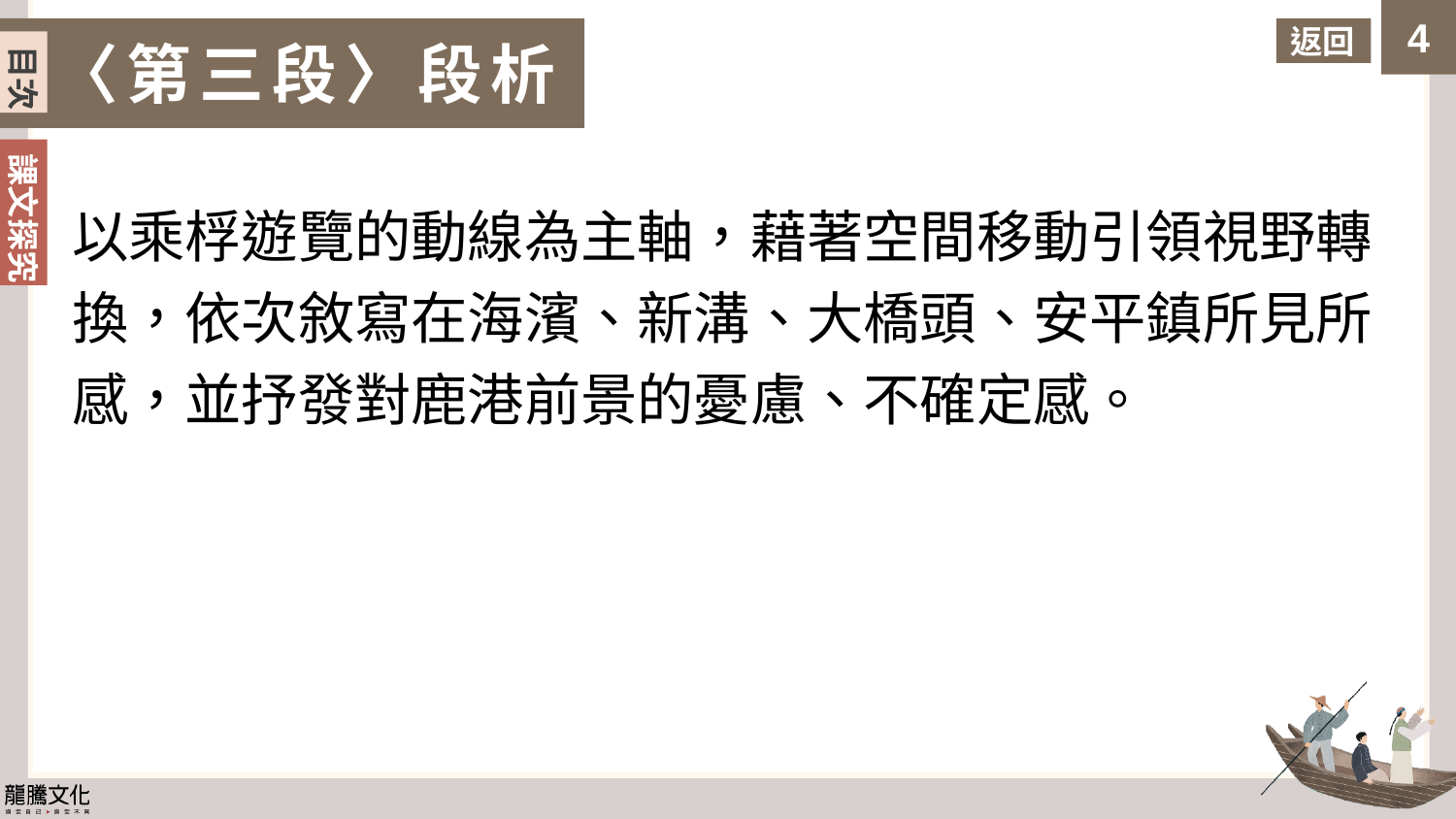

返回
〈第三段〉段析
目次
以乘桴遊覽的動線為主軸，藉著空間移動引領視野轉換，依次敘寫在海濱、新溝、大橋頭、安平鎮所見所感，並抒發對鹿港前景的憂慮、不確定感。